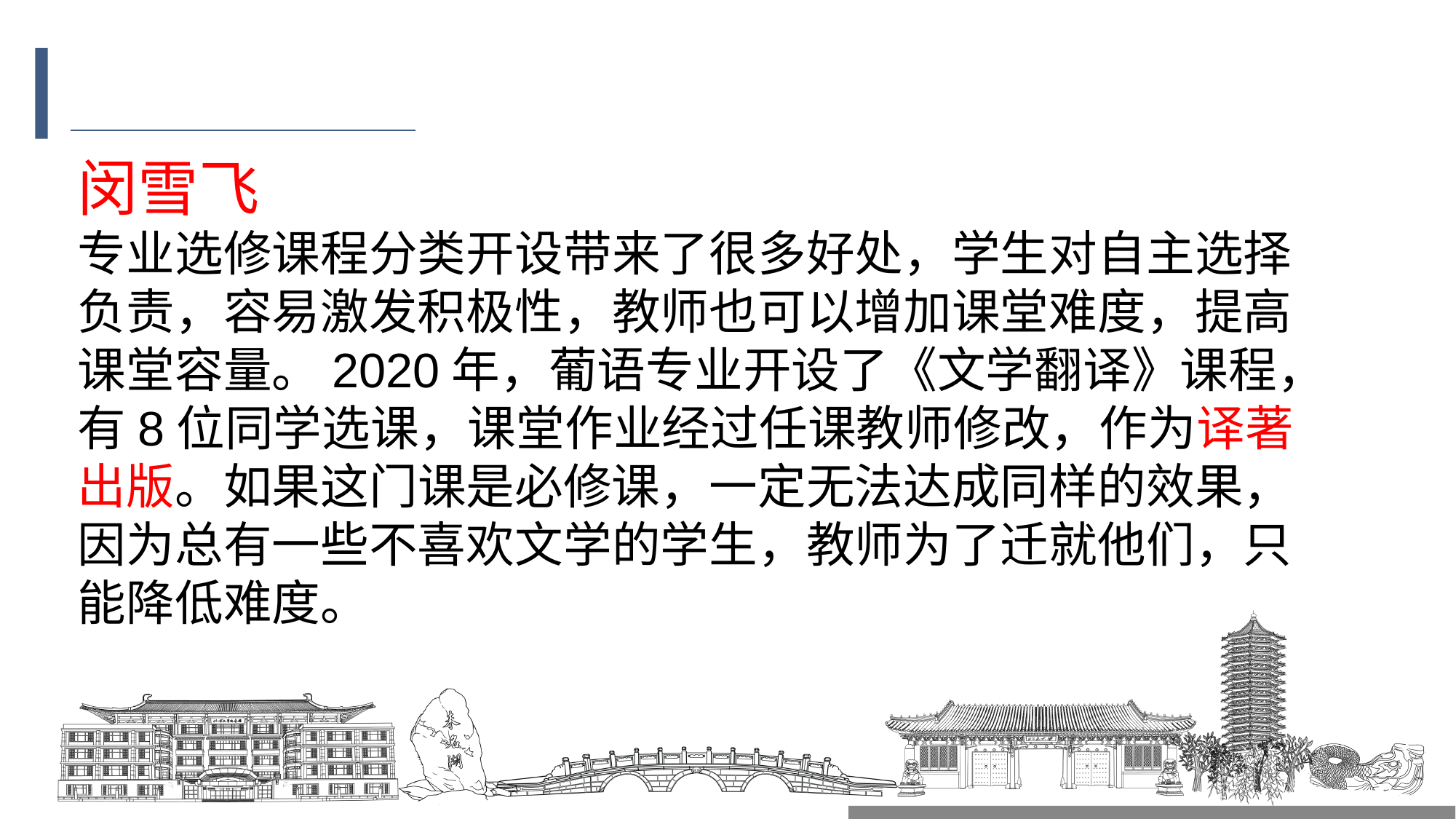

闵雪飞
专业选修课程分类开设带来了很多好处，学生对自主选择负责，容易激发积极性，教师也可以增加课堂难度，提高课堂容量。2020年，葡语专业开设了《文学翻译》课程，有8位同学选课，课堂作业经过任课教师修改，作为译著出版。如果这门课是必修课，一定无法达成同样的效果，因为总有一些不喜欢文学的学生，教师为了迁就他们，只能降低难度。